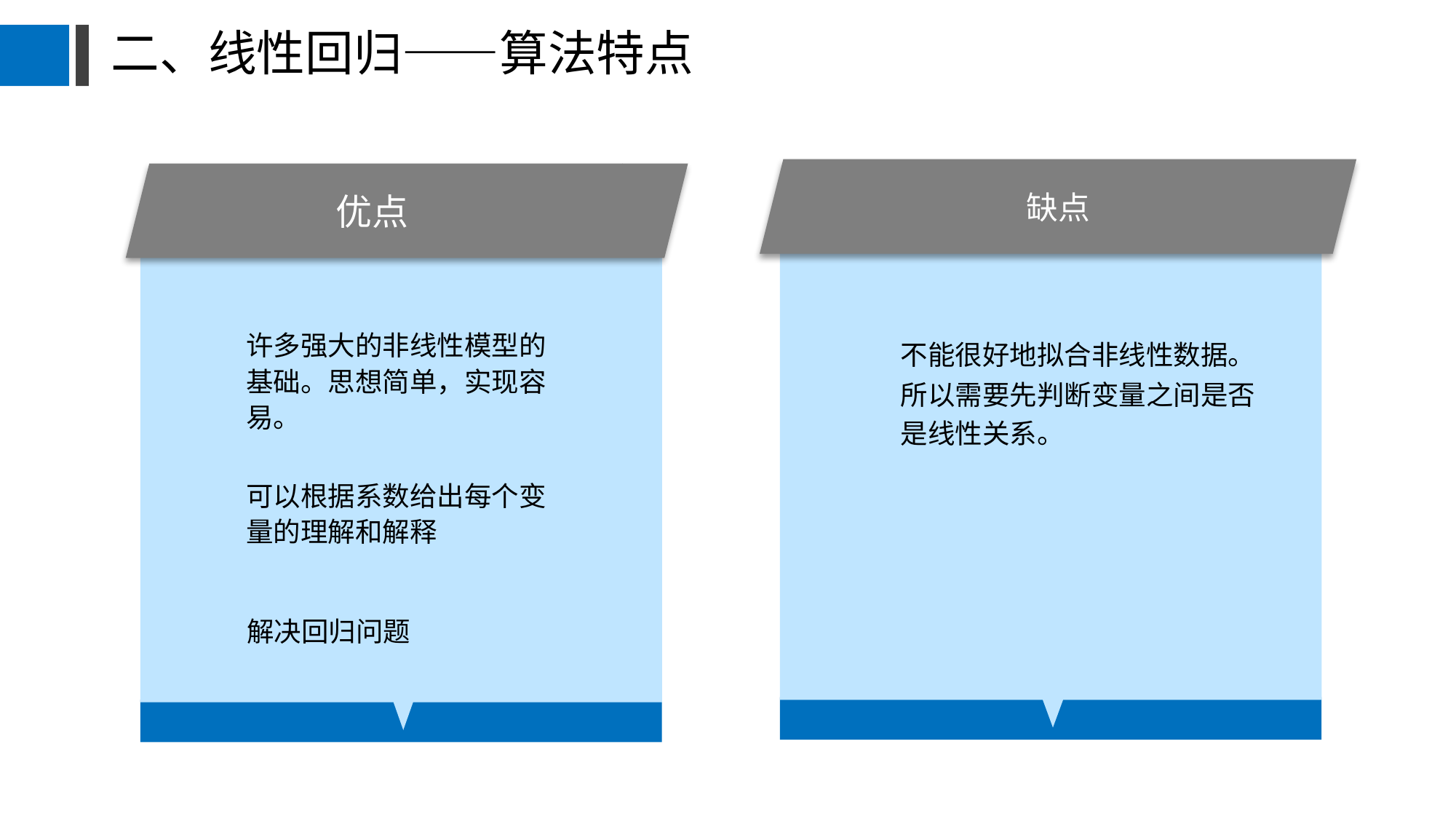

# 二、线性回归——算法特点
缺点

	   优点

许多强大的非线性模型的基础。思想简单，实现容易。

不能很好地拟合非线性数据。所以需要先判断变量之间是否是线性关系。
可以根据系数给出每个变量的理解和解释
解决回归问题